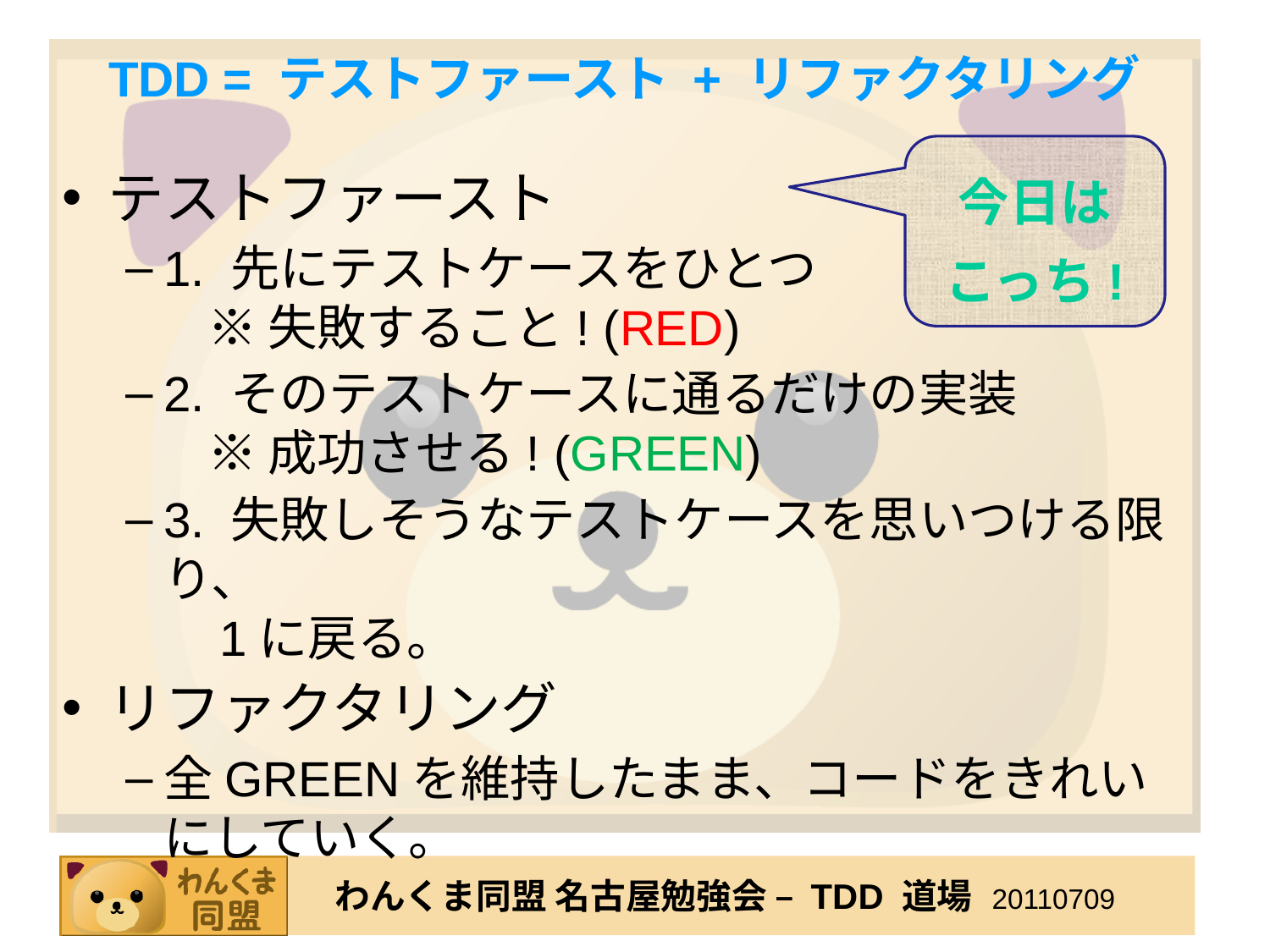

# TDD = テストファースト + リファクタリング
今日は
こっち!
テストファースト
1. 先にテストケースをひとつ
    ※ 失敗すること! (RED)
2. そのテストケースに通るだけの実装
    ※ 成功させる! (GREEN)
3. 失敗しそうなテストケースを思いつける限り、
    1に戻る。
リファクタリング
全GREENを維持したまま、コードをきれいにしていく。